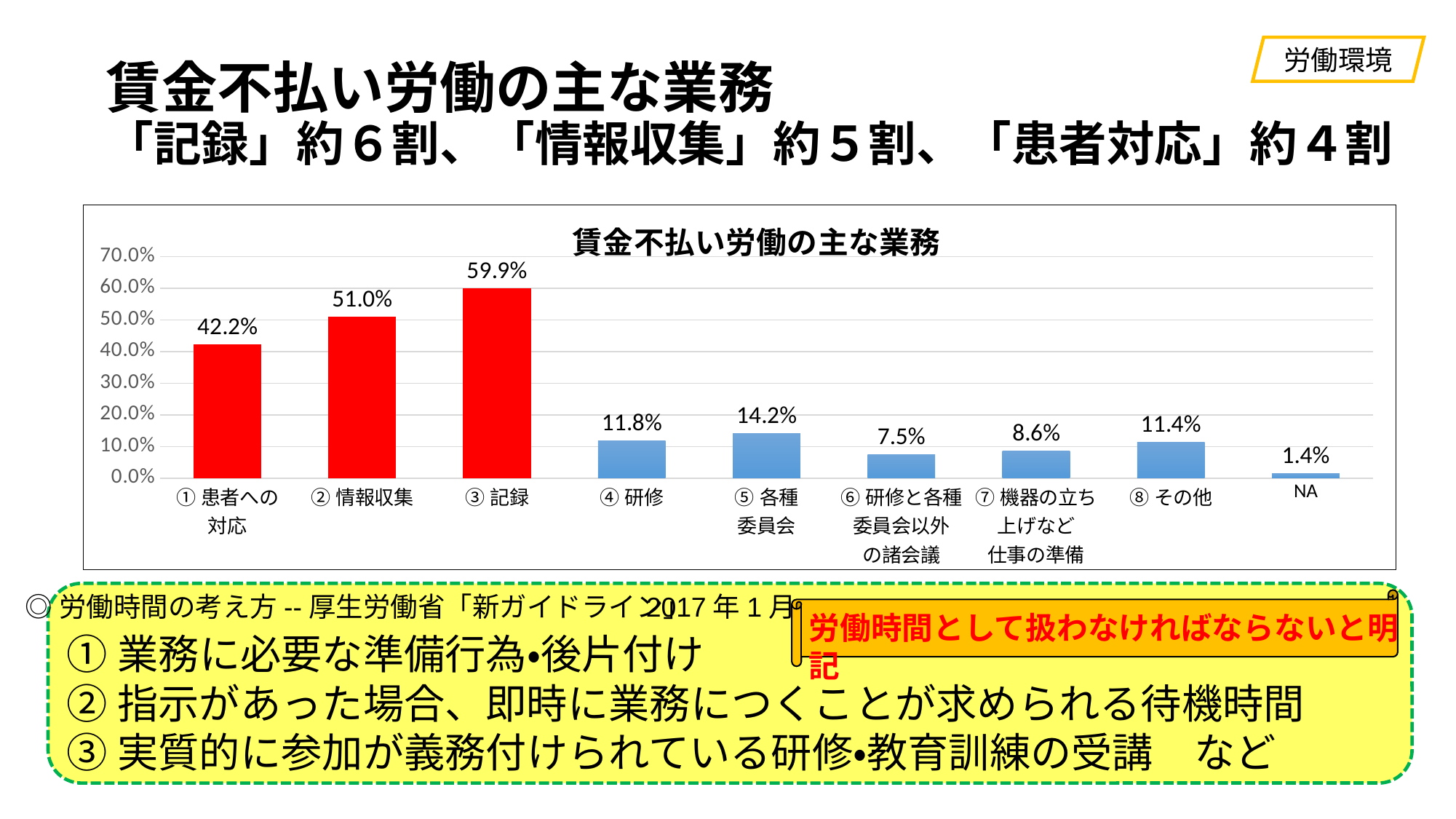

労働環境
# 賃金不払い労働の主な業務 「記録」約６割、「情報収集」約５割、「患者対応」約４割

### Chart: 賃金不払い労働の主な業務

| Category |  |
|---|---|
| ①患者への
対応 | 0.4217741081824918 |
| ②情報収集 | 0.5098443950460464 |
| ③記録 | 0.5990790727214989 |
| ④研修 | 0.1177093257118662 |
| ⑤各種
委員会 | 0.14152641050068804 |
| ⑥研修と各種
委員会以外
の諸会議 | 0.07489149994707314 |
| ⑦機器の立ち
上げなど
仕事の準備 | 0.08590028580501746 |
| ⑧その他 | 0.11363395787022335 |
| NA | 0.014078543452948025 |
2017年1月
◎労働時間の考え方--厚生労働省「新ガイドライン」

労働時間として扱わなければならないと明記
①業務に必要な準備行為・後片付け
②指示があった場合、即時に業務につくことが求められる待機時間
③実質的に参加が義務付けられている研修・教育訓練の受講　など